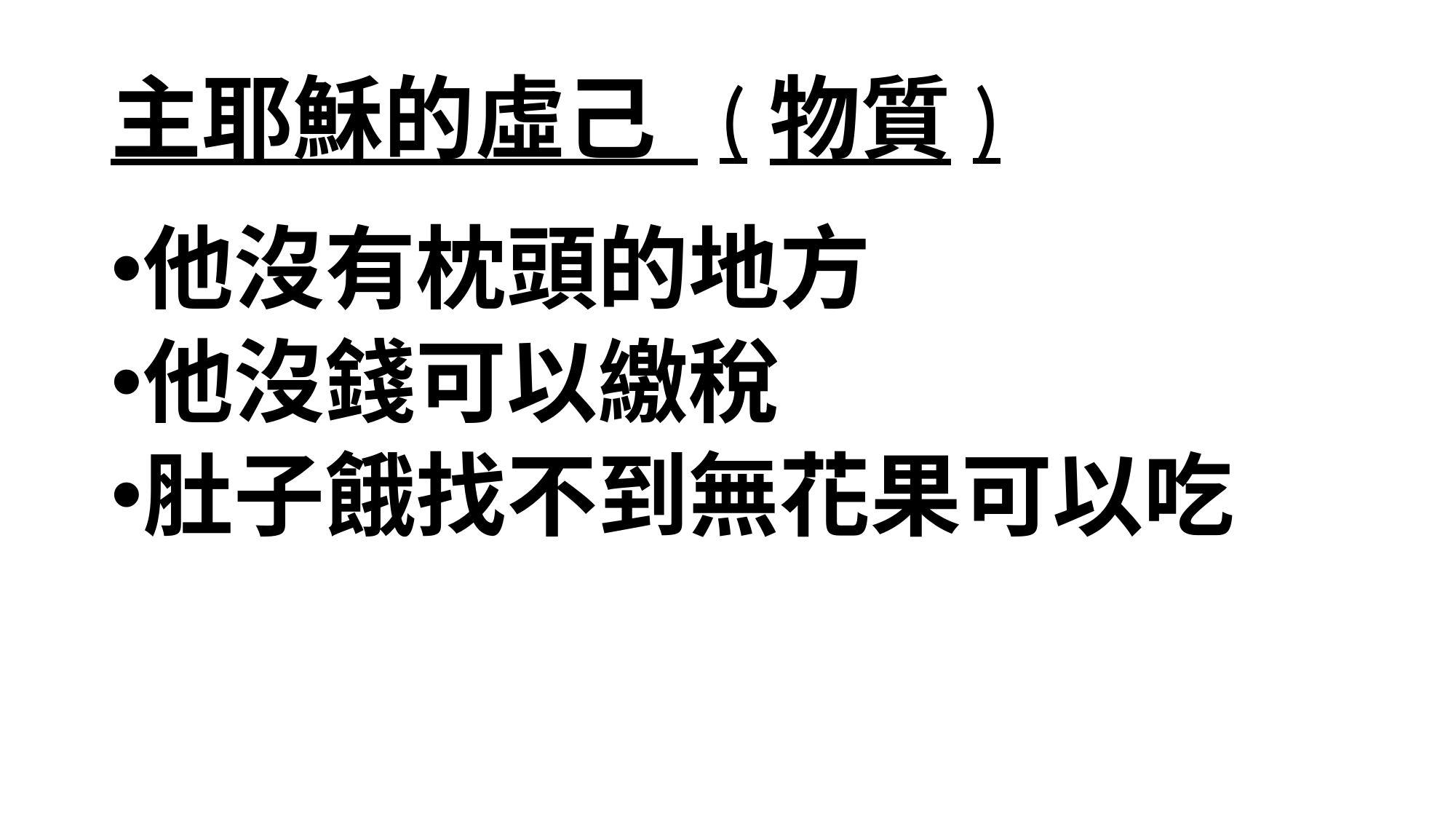

# 主耶穌的虛己  (物質)
他沒有枕頭的地方
他沒錢可以繳稅
肚子餓找不到無花果可以吃